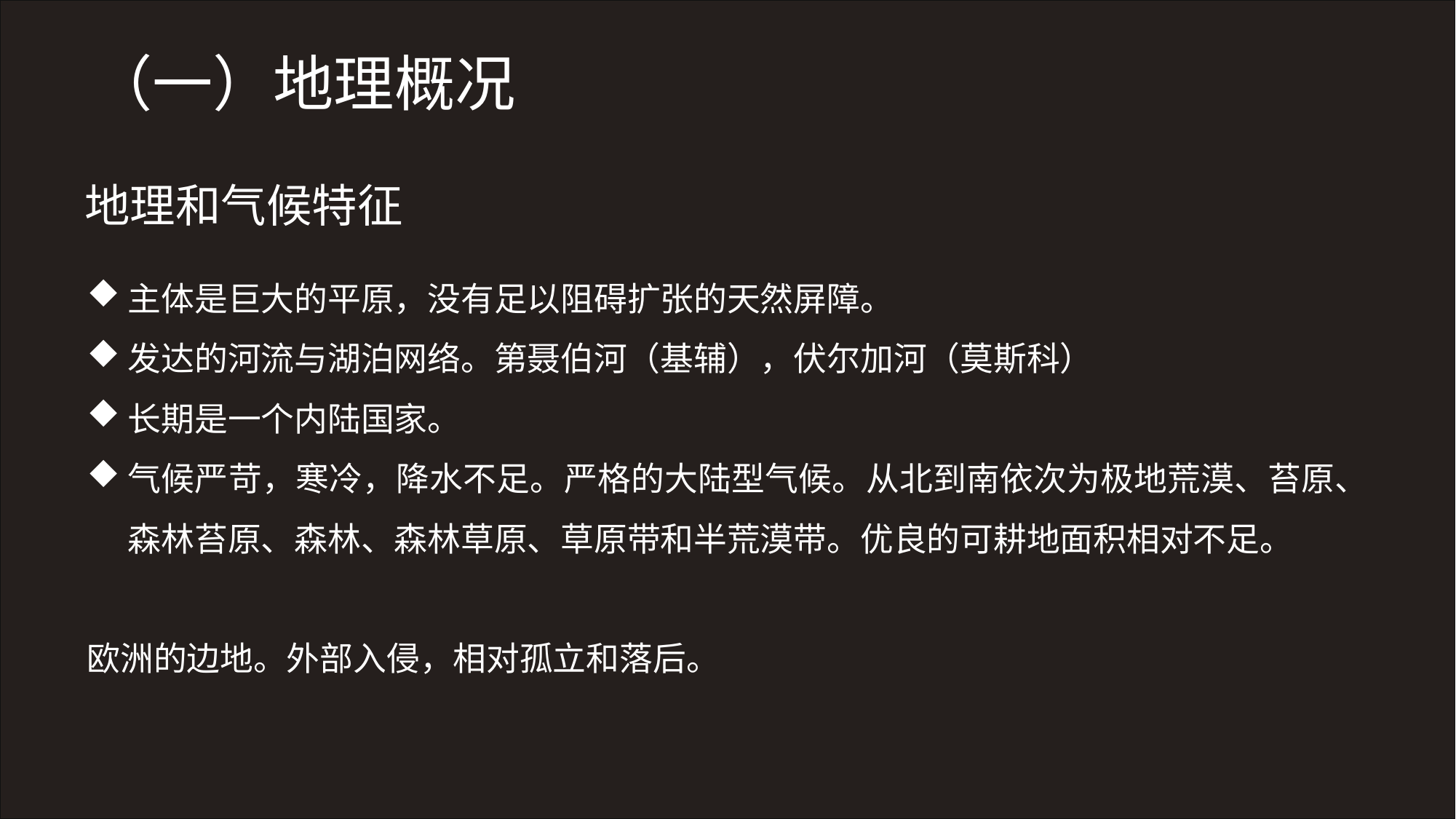

（一）地理概况
地理和气候特征
主体是巨大的平原，没有足以阻碍扩张的天然屏障。
发达的河流与湖泊网络。第聂伯河（基辅），伏尔加河（莫斯科）
长期是一个内陆国家。
气候严苛，寒冷，降水不足。严格的大陆型气候。从北到南依次为极地荒漠、苔原、森林苔原、森林、森林草原、草原带和半荒漠带。优良的可耕地面积相对不足。

欧洲的边地。外部入侵，相对孤立和落后。